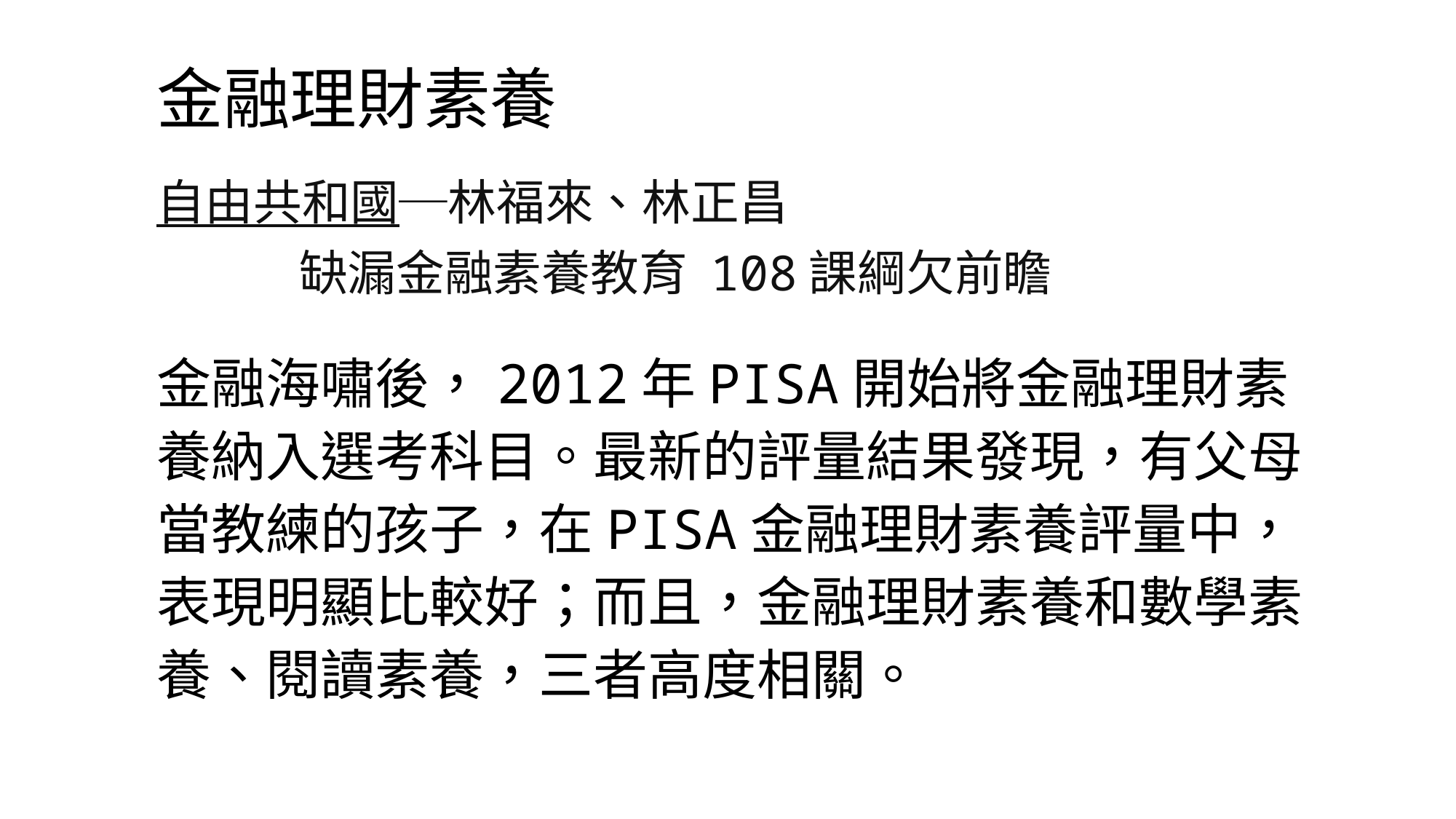

# 金融理財素養
自由共和國─林福來、林正昌
            缺漏金融素養教育 108課綱欠前瞻
金融海嘯後，2012年PISA開始將金融理財素養納入選考科目。最新的評量結果發現，有父母當教練的孩子，在PISA金融理財素養評量中，表現明顯比較好；而且，金融理財素養和數學素養、閱讀素養，三者高度相關。